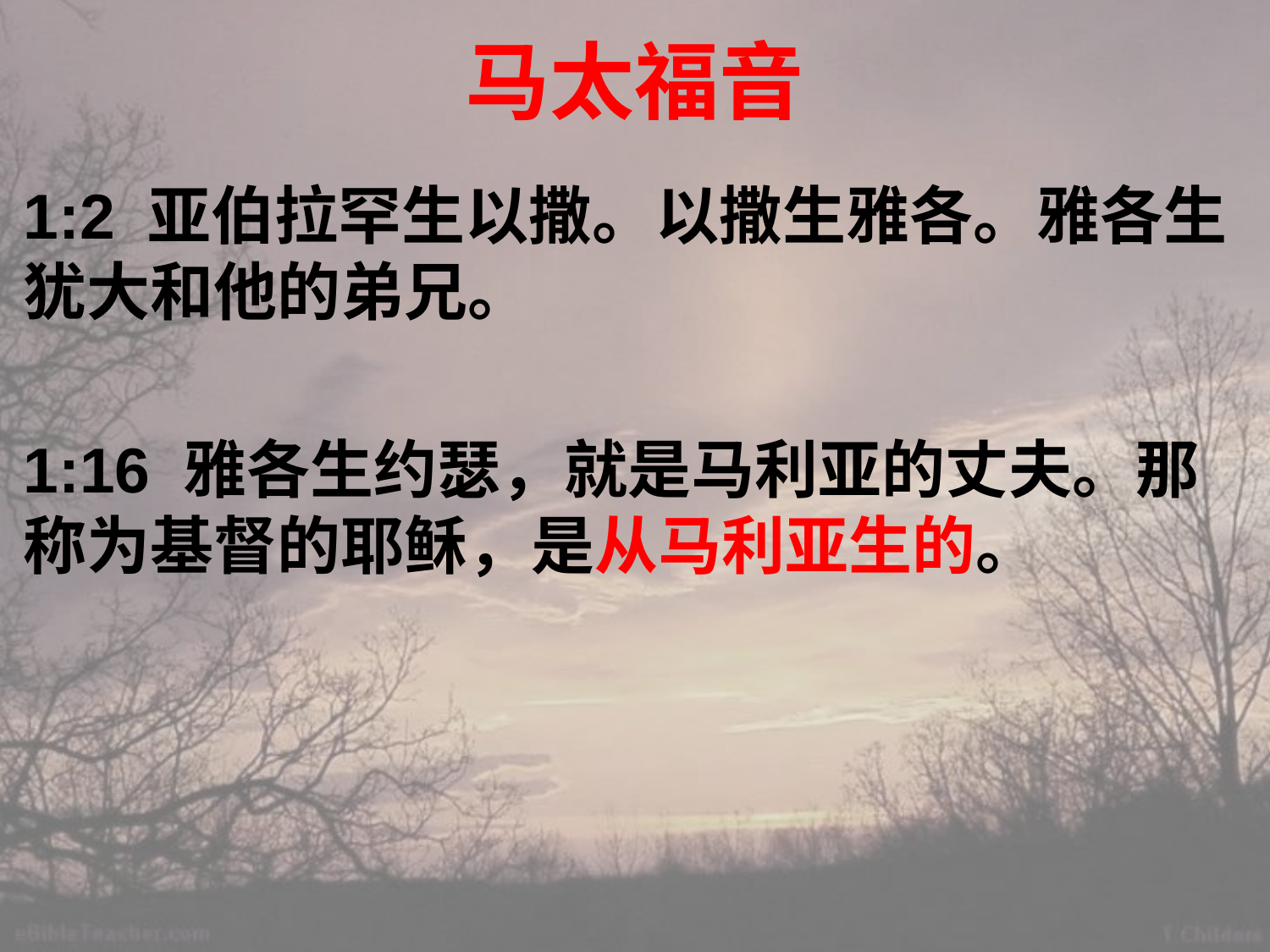

# 马太福音
1:2 亚伯拉罕生以撒。以撒生雅各。雅各生犹大和他的弟兄。

1:16 雅各生约瑟，就是马利亚的丈夫。那称为基督的耶稣，是从马利亚生的。